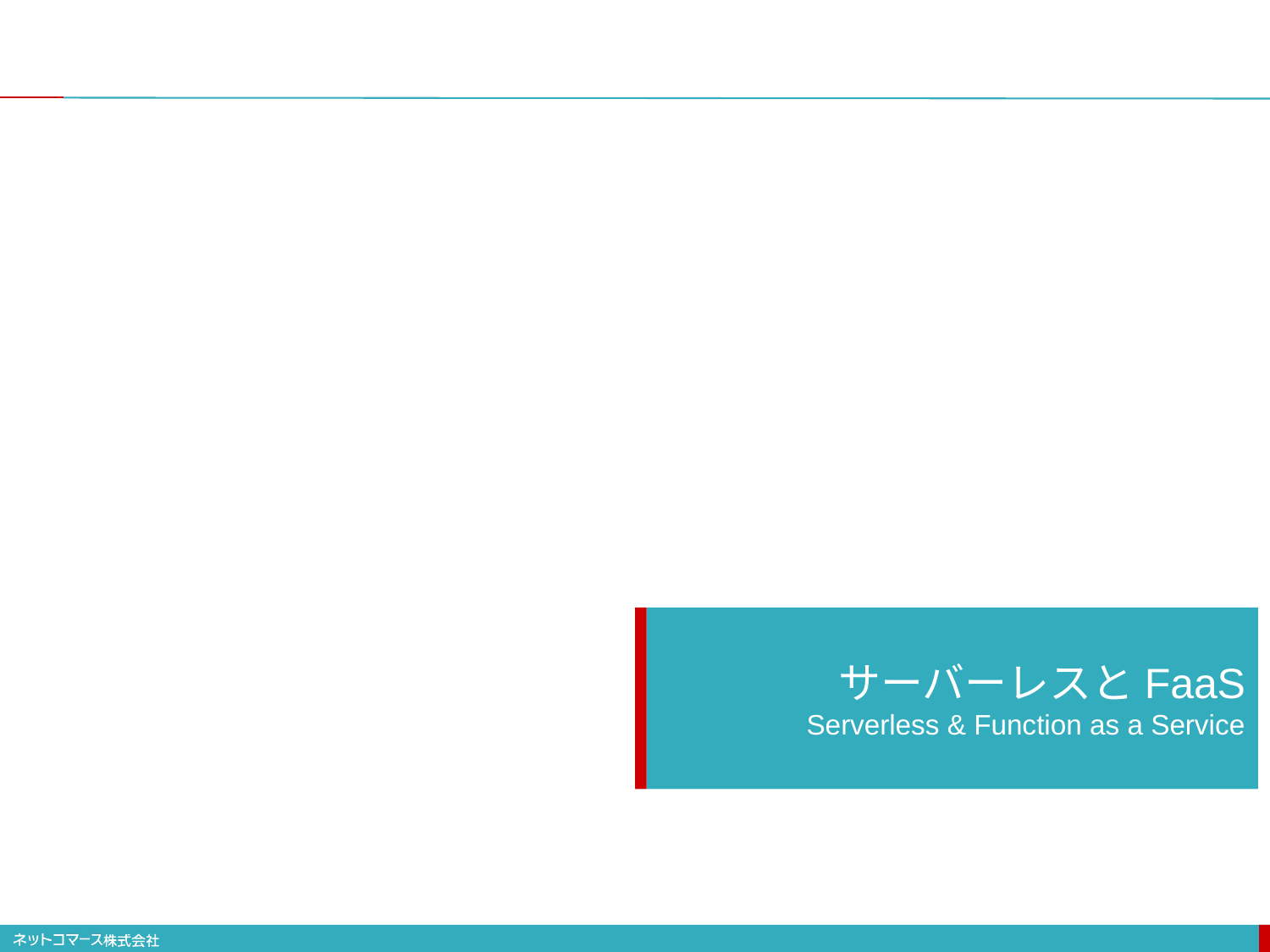

サーバーレスとFaaS
Serverless & Function as a Service